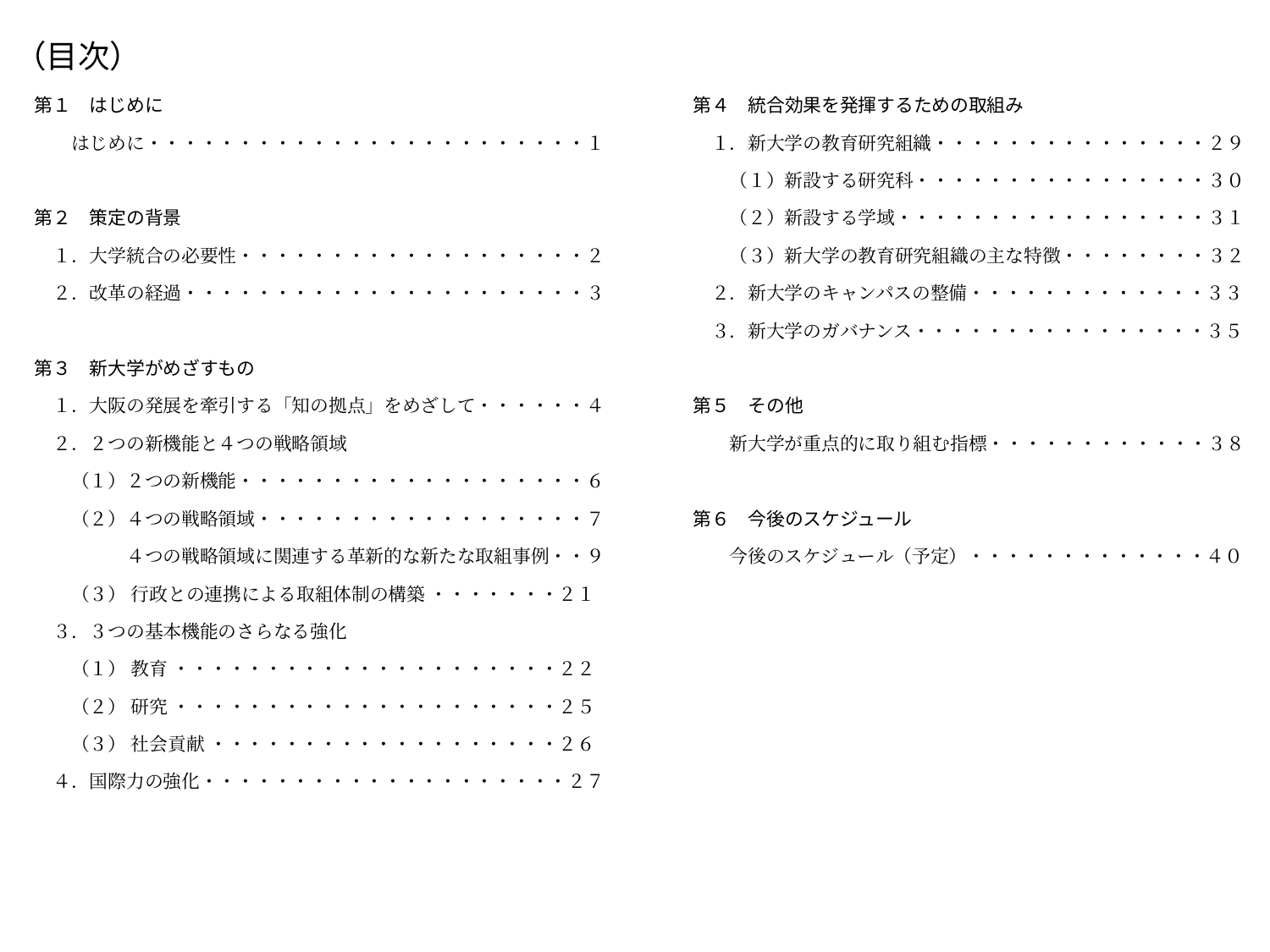

（目次）
第１　はじめに
　　はじめに・・・・・・・・・・・・・・・・・・・・・・・・１

第２　策定の背景
　１．大学統合の必要性・・・・・・・・・・・・・・・・・・・２
　２．改革の経過・・・・・・・・・・・・・・・・・・・・・・３

第３　新大学がめざすもの
　１．大阪の発展を牽引する「知の拠点」をめざして・・・・・・４
　２．２つの新機能と４つの戦略領域
　　（１）２つの新機能・・・・・・・・・・・・・・・・・・・６
　　（２）４つの戦略領域・・・・・・・・・・・・・・・・・・７
　　　　　４つの戦略領域に関連する革新的な新たな取組事例・・９
　　（３） 行政との連携による取組体制の構築 ・・・・・・・２１
　３．３つの基本機能のさらなる強化
　　（１） 教育 ・・・・・・・・・・・・・・・・・・・・・２２
　　（２） 研究 ・・・・・・・・・・・・・・・・・・・・・２５
　　（３） 社会貢献 ・・・・・・・・・・・・・・・・・・・２６
　４．国際力の強化・・・・・・・・・・・・・・・・・・・・２７

　第４　統合効果を発揮するための取組み
　　１．新大学の教育研究組織・・・・・・・・・・・・・・・２９
　　　（１）新設する研究科・・・・・・・・・・・・・・・・３０
　　　（２）新設する学域・・・・・・・・・・・・・・・・・３１
　　　（３）新大学の教育研究組織の主な特徴・・・・・・・・３２
　　２．新大学のキャンパスの整備・・・・・・・・・・・・・３３
　　３．新大学のガバナンス・・・・・・・・・・・・・・・・３５

　第５　その他
　　　新大学が重点的に取り組む指標・・・・・・・・・・・・３８

　第６　今後のスケジュール
　　　今後のスケジュール（予定）・・・・・・・・・・・・・４０